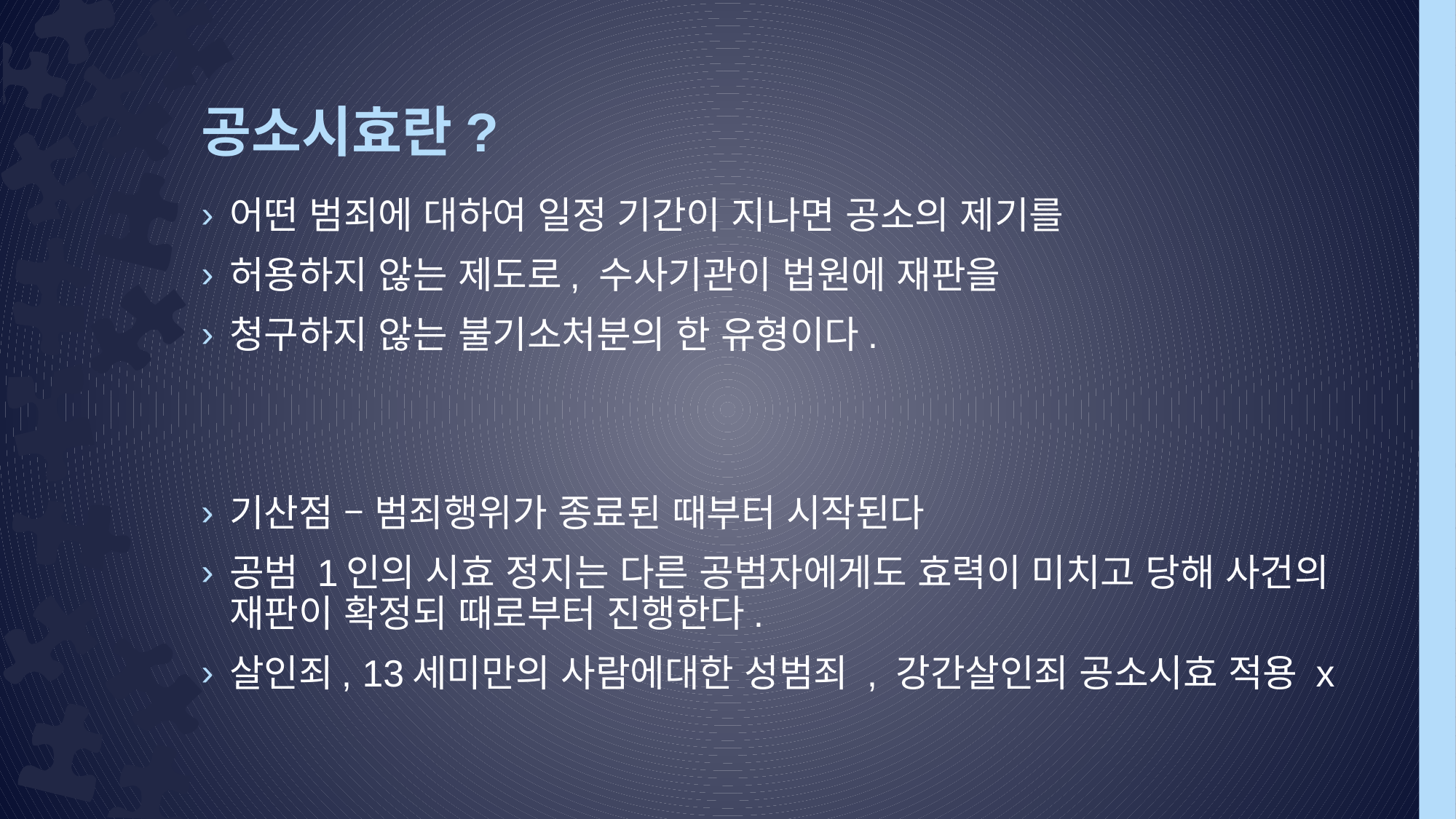

# 공소시효란?
어떤 범죄에 대하여 일정 기간이 지나면 공소의 제기를
허용하지 않는 제도로, 수사기관이 법원에 재판을
청구하지 않는 불기소처분의 한 유형이다.

기산점 – 범죄행위가 종료된 때부터 시작된다
공범 1인의 시효 정지는 다른 공범자에게도 효력이 미치고 당해 사건의 재판이 확정되 때로부터 진행한다.
살인죄, 13세미만의 사람에대한 성범죄 , 강간살인죄 공소시효 적용 x